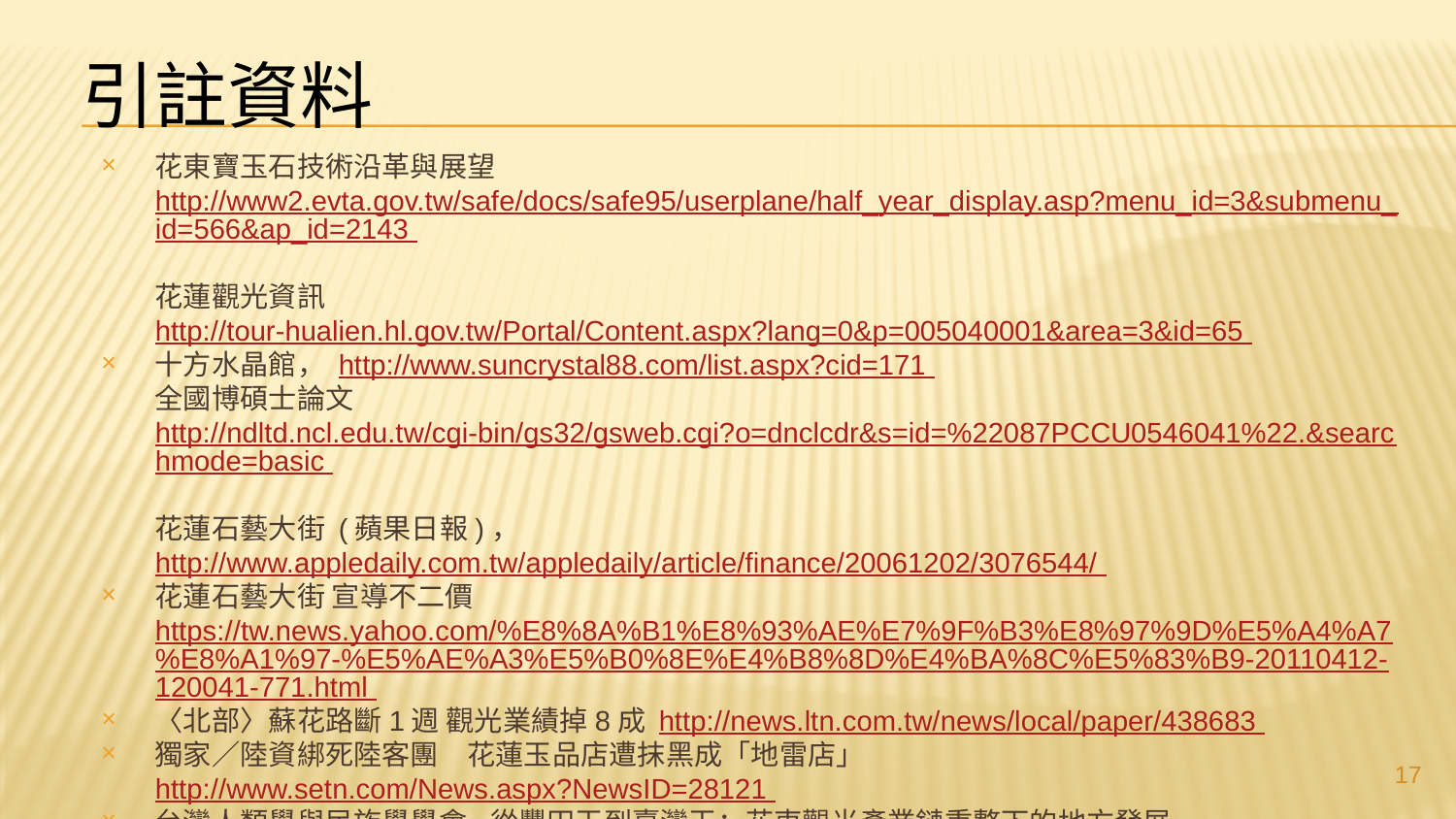

# 引註資料

花東寶玉石技術沿革與展望 http://www2.evta.gov.tw/safe/docs/safe95/userplane/half_year_display.asp?menu_id=3&submenu_id=566&ap_id=2143 
花蓮觀光資訊 http://tour-hualien.hl.gov.tw/Portal/Content.aspx?lang=0&p=005040001&area=3&id=65
十方水晶館， http://www.suncrystal88.com/list.aspx?cid=171 
全國博碩士論文 http://ndltd.ncl.edu.tw/cgi-bin/gs32/gsweb.cgi?o=dnclcdr&s=id=%22087PCCU0546041%22.&searchmode=basic 
花蓮石藝大街 (蘋果日報)， http://www.appledaily.com.tw/appledaily/article/finance/20061202/3076544/
花蓮石藝大街 宣導不二價 https://tw.news.yahoo.com/%E8%8A%B1%E8%93%AE%E7%9F%B3%E8%97%9D%E5%A4%A7%E8%A1%97-%E5%AE%A3%E5%B0%8E%E4%B8%8D%E4%BA%8C%E5%83%B9-20110412-120041-771.html
〈北部〉蘇花路斷1週 觀光業績掉8成 http://news.ltn.com.tw/news/local/paper/438683
獨家／陸資綁死陸客團　花蓮玉品店遭抹黑成「地雷店」 http://www.setn.com/News.aspx?NewsID=28121
台灣人類學與民族學學會-從豐田玉到臺灣玉：花東觀光產業鏈重整下的地方發展 http://www.taiwananthro.org.tw/conferencepaper/763
台灣玉石種類簡介http://a12373058.pixnet.net/blog/post/241299530
17